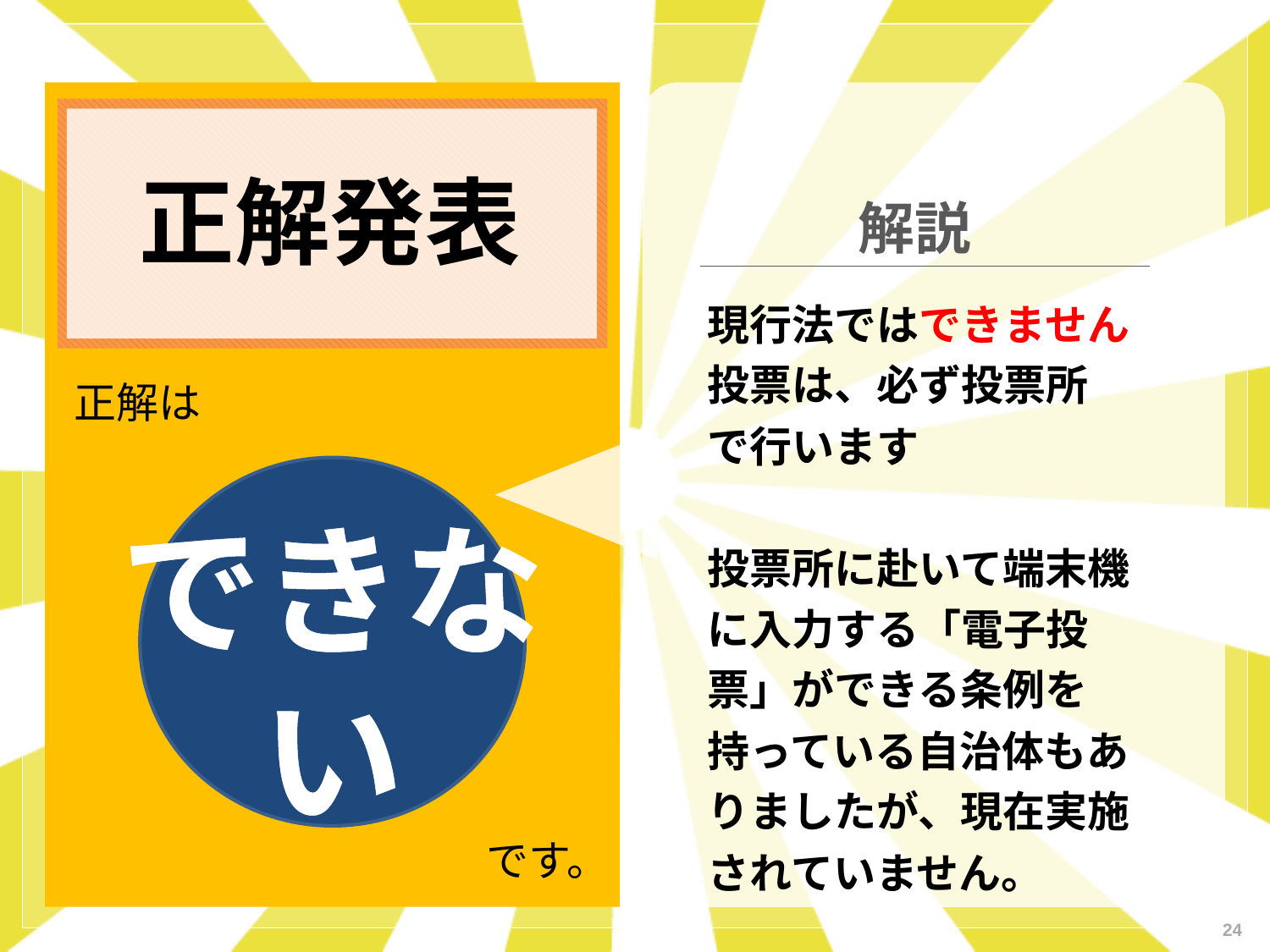

正解発表
解説
現行法ではできません
投票は、必ず投票所で行います

投票所に赴いて端末機に入力する「電子投票」ができる条例を持っている自治体もありましたが、現在実施されていません。
正解は

できない
です。
24